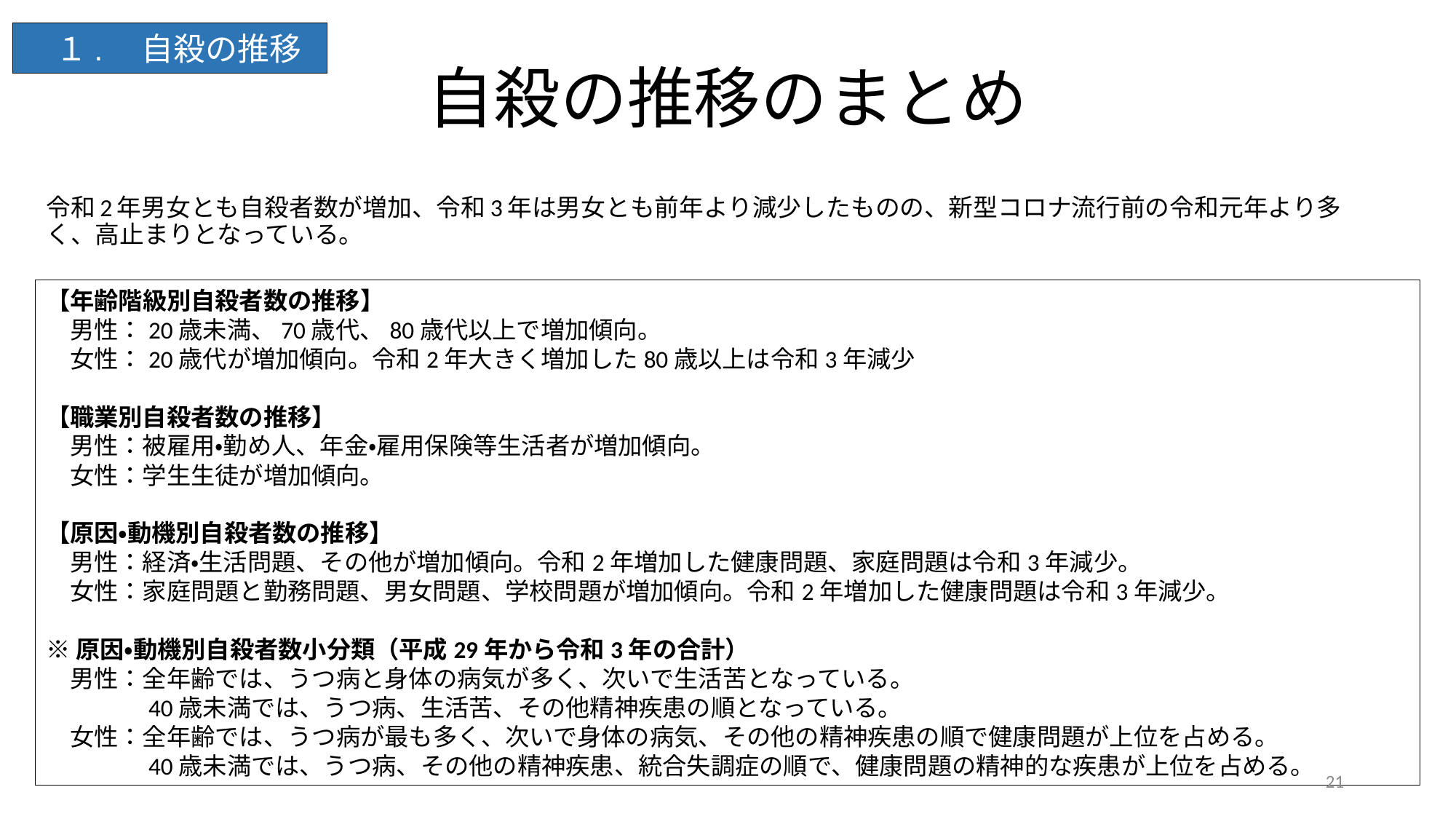

# 自殺の推移のまとめ
　１.　自殺の推移
令和2年男女とも自殺者数が増加、令和3年は男女とも前年より減少したものの、新型コロナ流行前の令和元年より多く、高止まりとなっている。

【年齢階級別自殺者数の推移】
　男性：20歳未満、70歳代、80歳代以上で増加傾向。
　女性：20歳代が増加傾向。令和2年大きく増加した80歳以上は令和3年減少

【職業別自殺者数の推移】
　男性：被雇用・勤め人、年金・雇用保険等生活者が増加傾向。
　女性：学生生徒が増加傾向。

【原因・動機別自殺者数の推移】
　男性：経済・生活問題、その他が増加傾向。令和2年増加した健康問題、家庭問題は令和3年減少。
　女性：家庭問題と勤務問題、男女問題、学校問題が増加傾向。令和2年増加した健康問題は令和3年減少。

※原因・動機別自殺者数小分類（平成29年から令和3年の合計）
　男性：全年齢では、うつ病と身体の病気が多く、次いで生活苦となっている。
　　　　40歳未満では、うつ病、生活苦、その他精神疾患の順となっている。
　女性：全年齢では、うつ病が最も多く、次いで身体の病気、その他の精神疾患の順で健康問題が上位を占める。
　　　　40歳未満では、うつ病、その他の精神疾患、統合失調症の順で、健康問題の精神的な疾患が上位を占める。
21